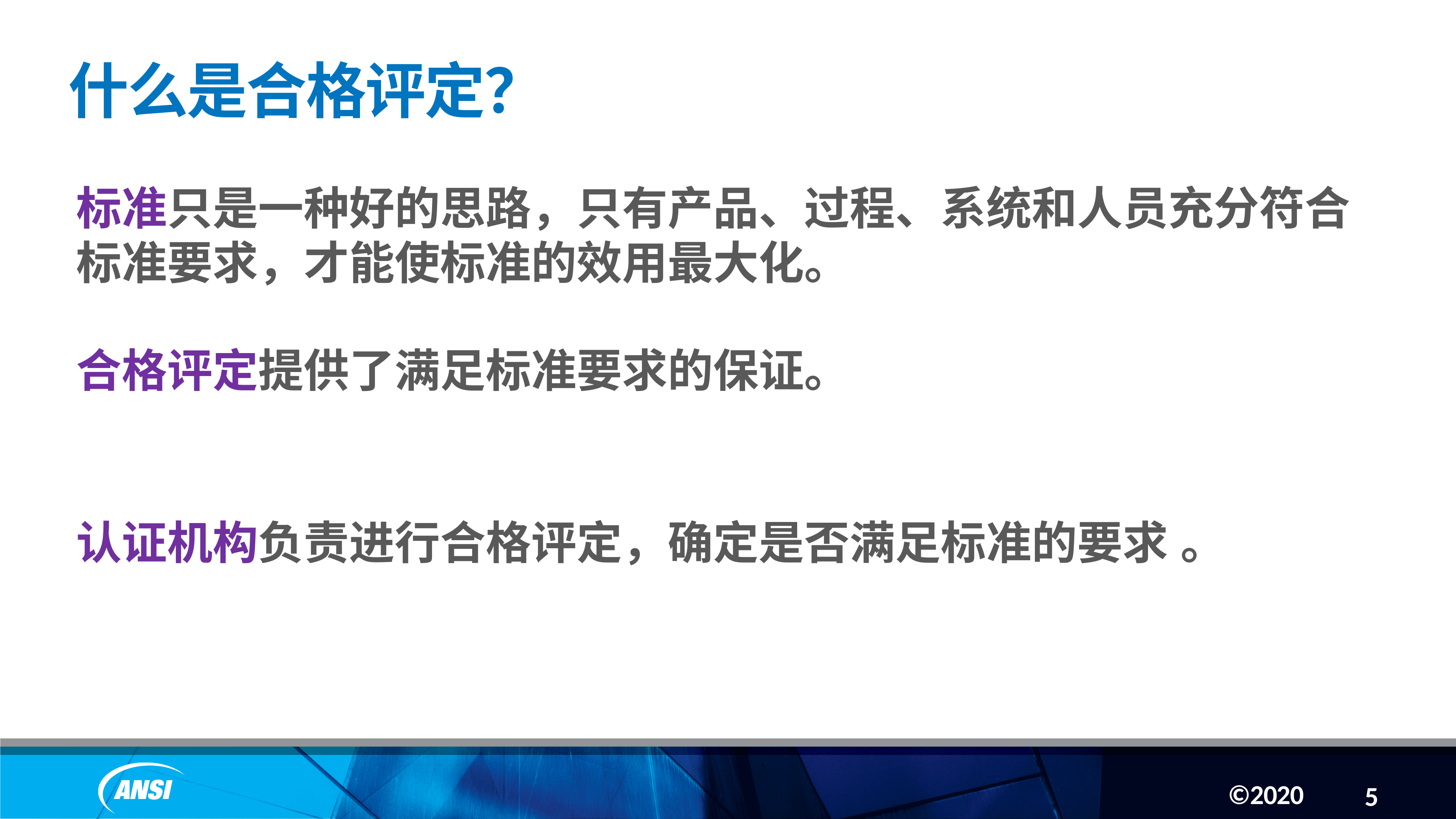

什么是合格评定？
标准只是一种好的思路，只有产品、过程、系统和人员充分符合标准要求，才能使标准的效用最大化。
合格评定提供了满足标准要求的保证。
认证机构负责进行合格评定，确定是否满足标准的要求 。
5